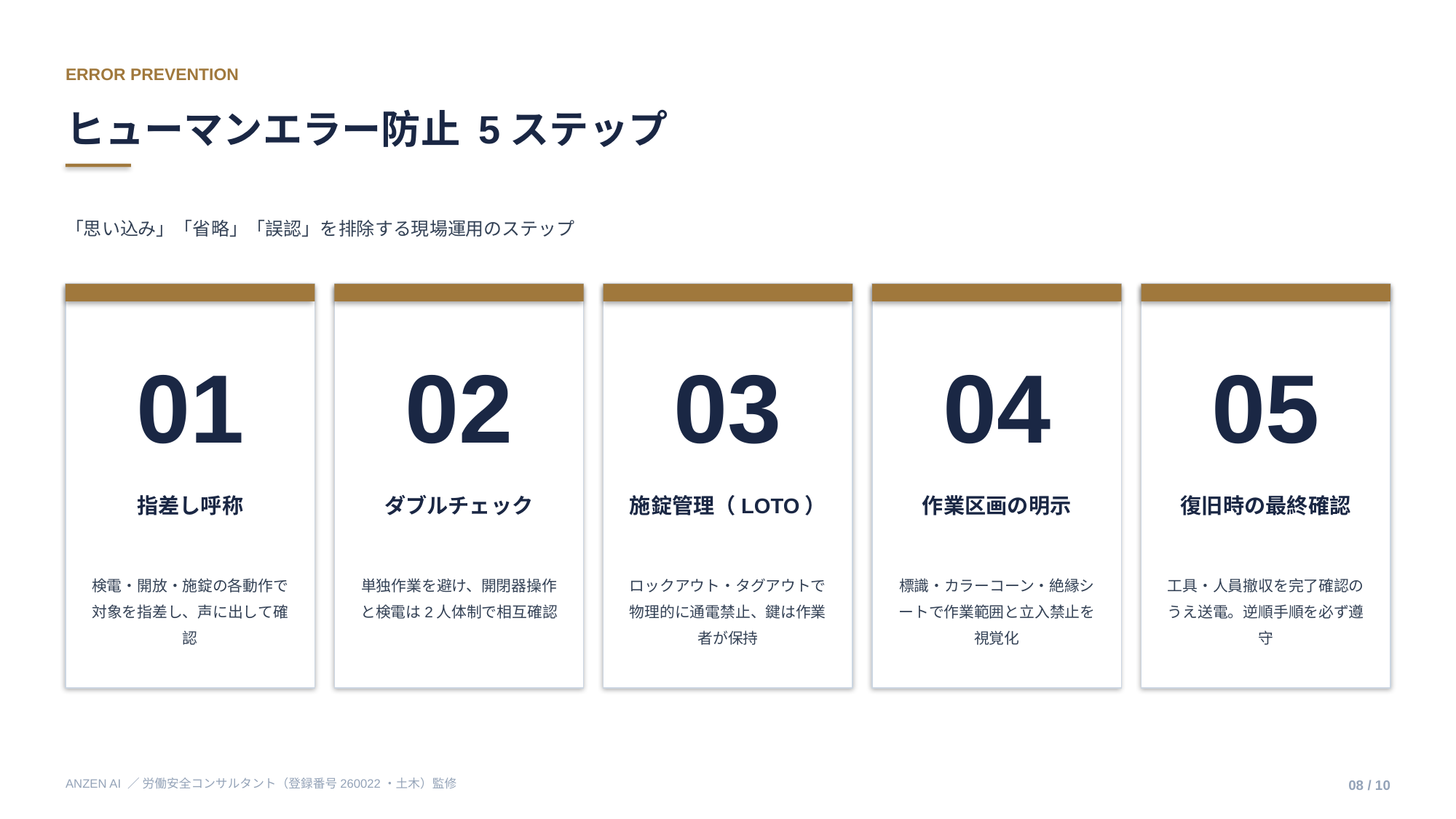

ERROR PREVENTION
ヒューマンエラー防止 5ステップ

「思い込み」「省略」「誤認」を排除する現場運用のステップ

01
02
03
04
05
指差し呼称
ダブルチェック
施錠管理（LOTO）
作業区画の明示
復旧時の最終確認
検電・開放・施錠の各動作で対象を指差し、声に出して確認
単独作業を避け、開閉器操作と検電は2人体制で相互確認
ロックアウト・タグアウトで物理的に通電禁止、鍵は作業者が保持
標識・カラーコーン・絶縁シートで作業範囲と立入禁止を視覚化
工具・人員撤収を完了確認のうえ送電。逆順手順を必ず遵守
ANZEN AI ／ 労働安全コンサルタント（登録番号260022・土木）監修
08 / 10